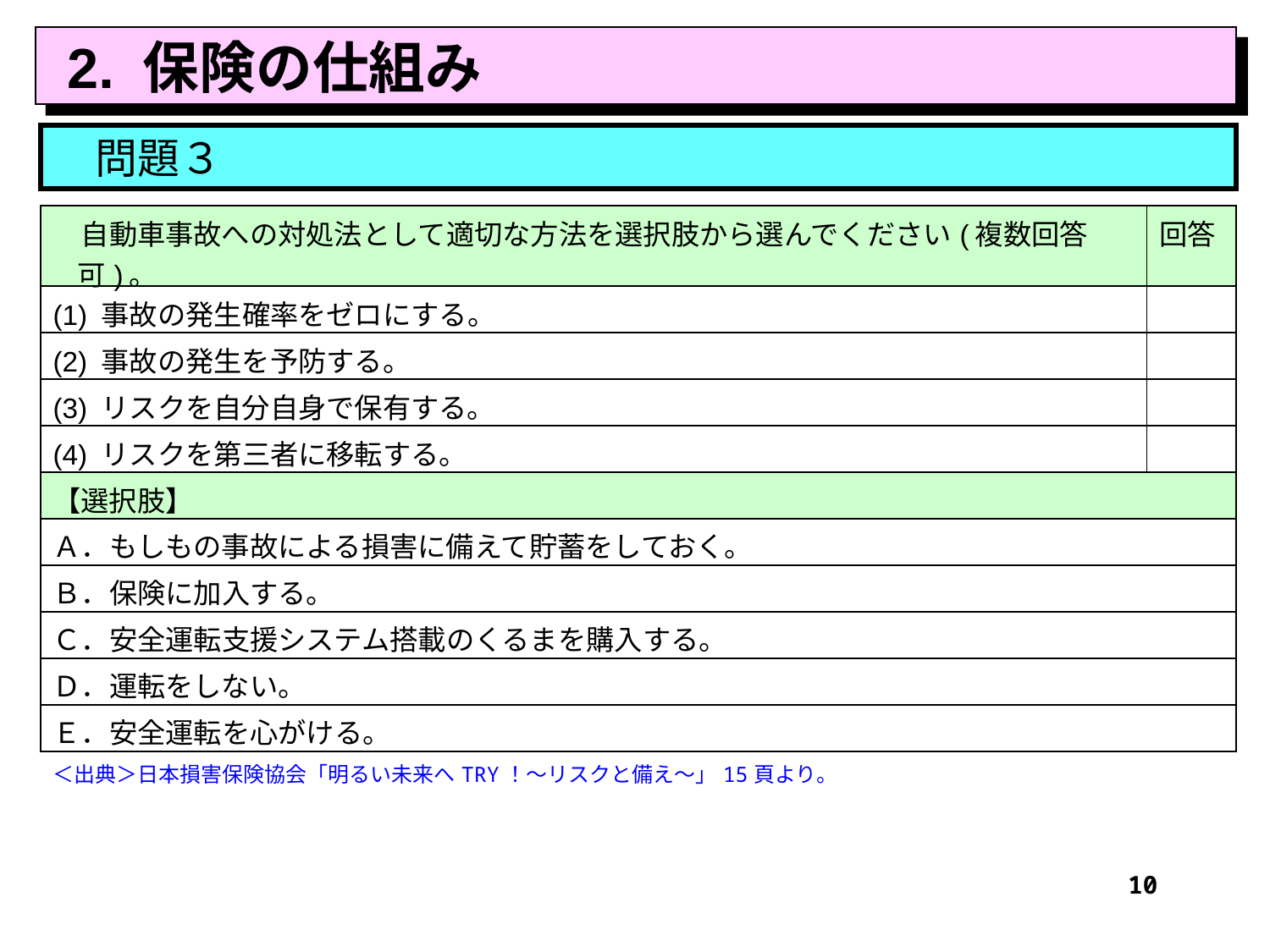

2. 保険の仕組み
　問題３
| 自動車事故への対処法として適切な方法を選択肢から選んでください(複数回答可)。 | 回答 |
| --- | --- |
| (1) 事故の発生確率をゼロにする。 |  |
| (2) 事故の発生を予防する。 |  |
| (3) リスクを自分自身で保有する。 |  |
| (4) リスクを第三者に移転する。 |  |
| 【選択肢】 |  |
| Ａ．もしもの事故による損害に備えて貯蓄をしておく。 |  |
| Ｂ．保険に加入する。 |  |
| Ｃ．安全運転支援システム搭載のくるまを購入する。 |  |
| Ｄ．運転をしない。 |  |
| Ｅ．安全運転を心がける。 |  |
| ＜出典＞日本損害保険協会「明るい未来へTRY！～リスクと備え～」15頁より。 |  |
10